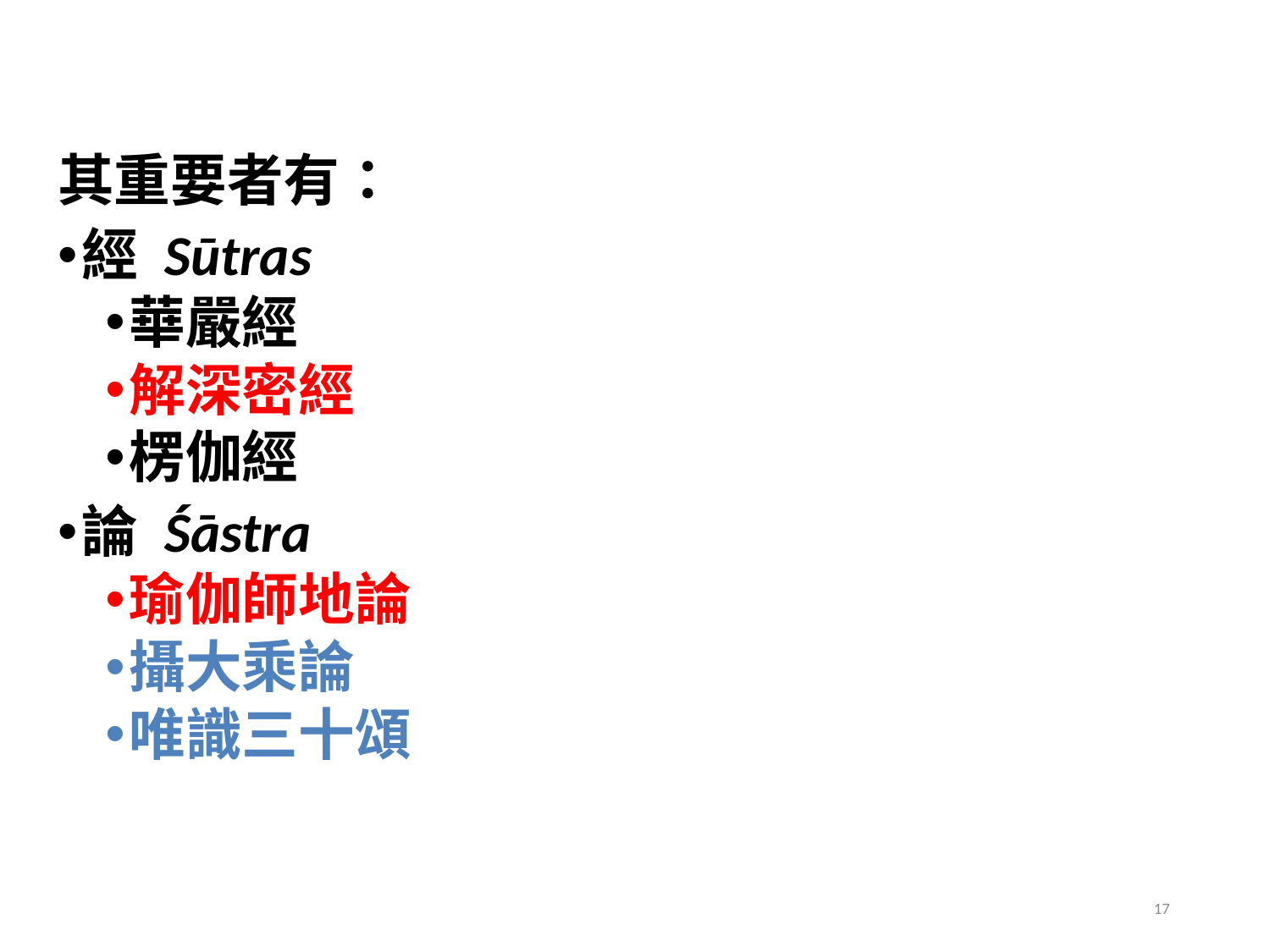

#
其重要者有：
經 Sūtras
華嚴經
解深密經
楞伽經
論 Śāstra
瑜伽師地論
攝大乘論
唯識三十頌

17